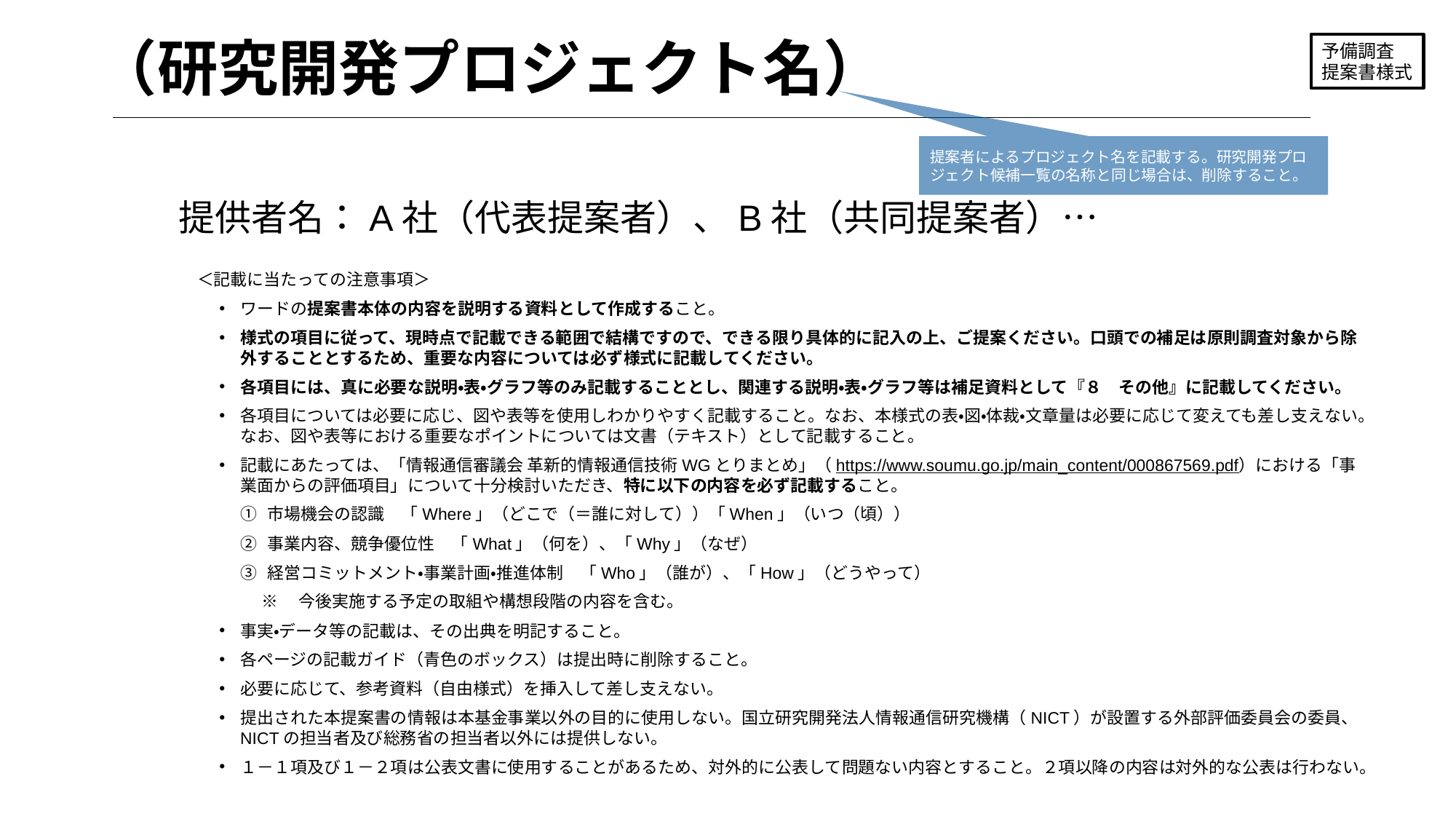

# （研究開発プロジェクト名）
予備調査
提案書様式
提案者によるプロジェクト名を記載する。研究開発プロジェクト候補一覧の名称と同じ場合は、削除すること。
提供者名：A社（代表提案者）、B社（共同提案者）…
＜記載に当たっての注意事項＞
ワードの提案書本体の内容を説明する資料として作成すること。
様式の項目に従って、現時点で記載できる範囲で結構ですので、できる限り具体的に記入の上、ご提案ください。口頭での補足は原則調査対象から除外することとするため、重要な内容については必ず様式に記載してください。
各項目には、真に必要な説明・表・グラフ等のみ記載することとし、関連する説明・表・グラフ等は補足資料として『８　その他』に記載してください。
各項目については必要に応じ、図や表等を使用しわかりやすく記載すること。なお、本様式の表・図・体裁・文章量は必要に応じて変えても差し支えない。なお、図や表等における重要なポイントについては文書（テキスト）として記載すること。
記載にあたっては、「情報通信審議会 革新的情報通信技術WGとりまとめ」（https://www.soumu.go.jp/main_content/000867569.pdf）における「事業面からの評価項目」について十分検討いただき、特に以下の内容を必ず記載すること。
市場機会の認識　「Where」（どこで（＝誰に対して））「When」（いつ（頃））
事業内容、競争優位性　「What」（何を）、「Why」（なぜ）
経営コミットメント・事業計画・推進体制　「Who」（誰が）、「How」（どうやって）
※　今後実施する予定の取組や構想段階の内容を含む。
事実・データ等の記載は、その出典を明記すること。
各ページの記載ガイド（青色のボックス）は提出時に削除すること。
必要に応じて、参考資料（自由様式）を挿入して差し支えない。
提出された本提案書の情報は本基金事業以外の目的に使用しない。国立研究開発法人情報通信研究機構（NICT）が設置する外部評価委員会の委員、NICTの担当者及び総務省の担当者以外には提供しない。
１－１項及び１－２項は公表文書に使用することがあるため、対外的に公表して問題ない内容とすること。２項以降の内容は対外的な公表は行わない。